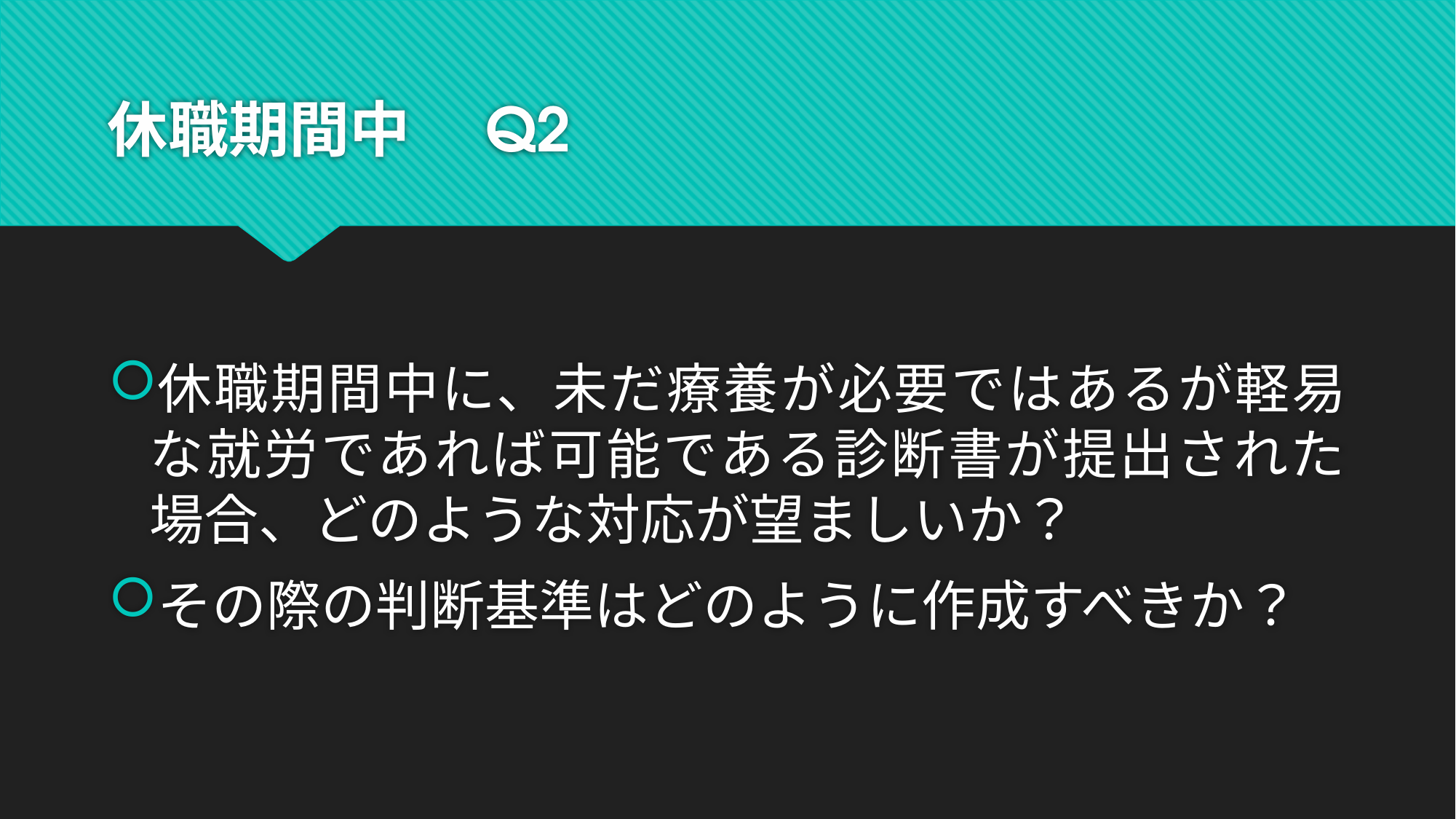

# 休職期間中　Q2
休職期間中に、未だ療養が必要ではあるが軽易な就労であれば可能である診断書が提出された場合、どのような対応が望ましいか？
その際の判断基準はどのように作成すべきか？